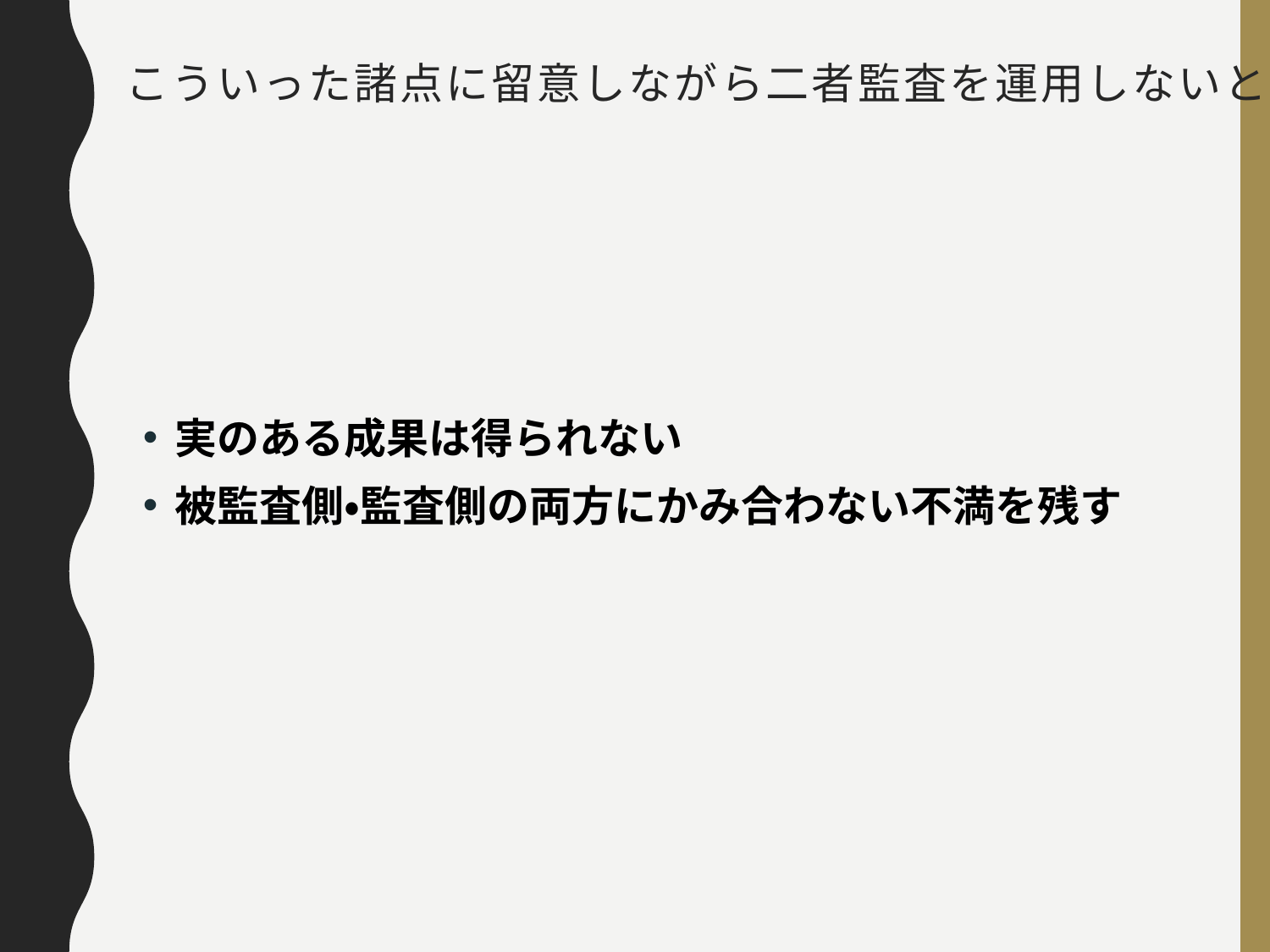

# こういった諸点に留意しながら二者監査を運用しないと
実のある成果は得られない
被監査側・監査側の両方にかみ合わない不満を残す